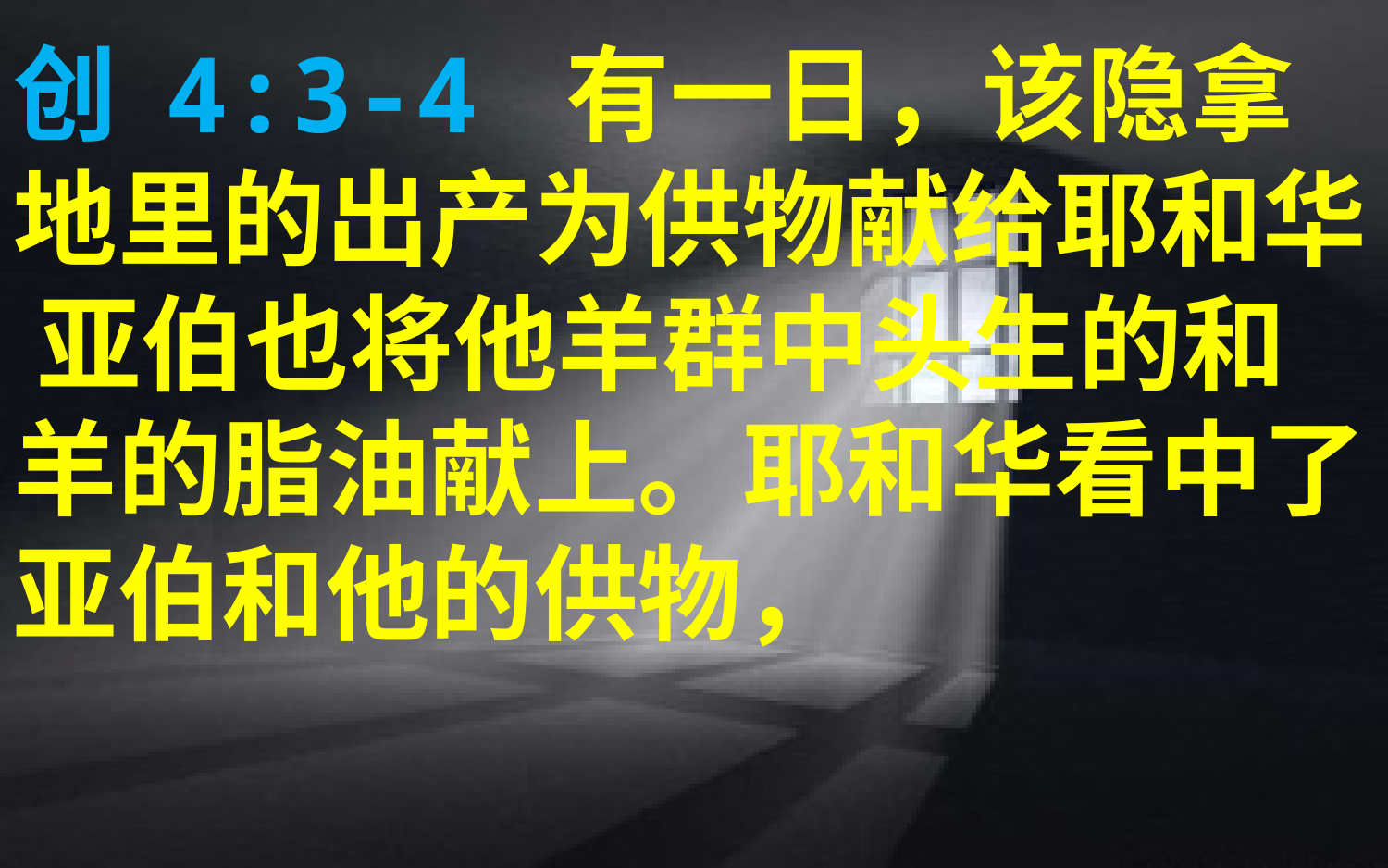

创 4:3-4 有一日，该隐拿地里的出产为供物献给耶和华  亚伯也将他羊群中头生的和羊的脂油献上。耶和华看中了亚伯和他的供物，